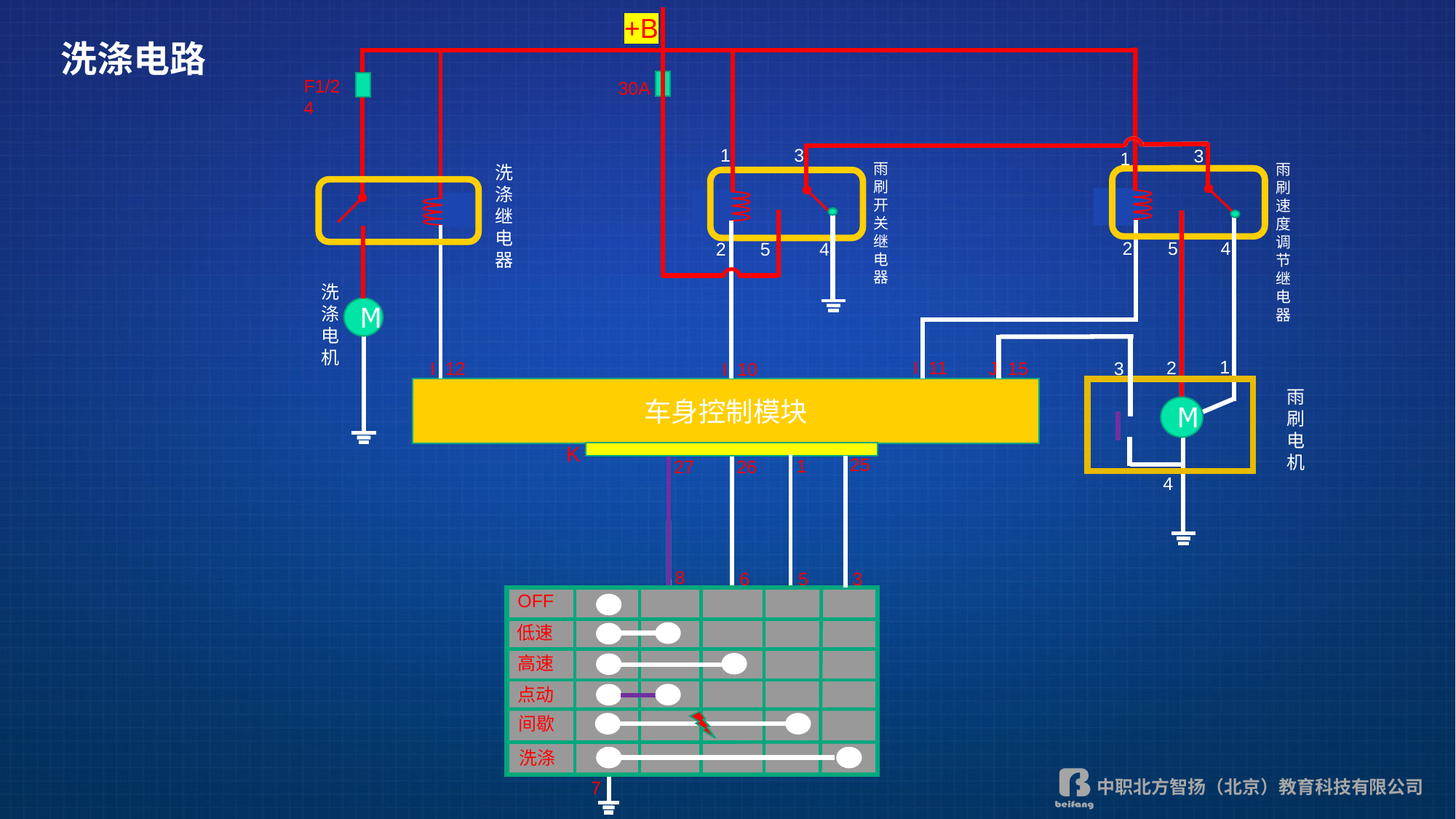

+B
洗涤电路
F1/24
30A

1
3
3
1
雨刷开关继电器
雨刷速度调节继电器
洗涤继电器

2
5
4
2
5
4

洗涤电机
M
 1
2
I  11
I  12
J  15
3
I  10
车身控制模块

雨刷电机
M
K

25
1
27
26
4
8
6
5
3
OFF

低速

高速

点动

间歇

洗涤

7